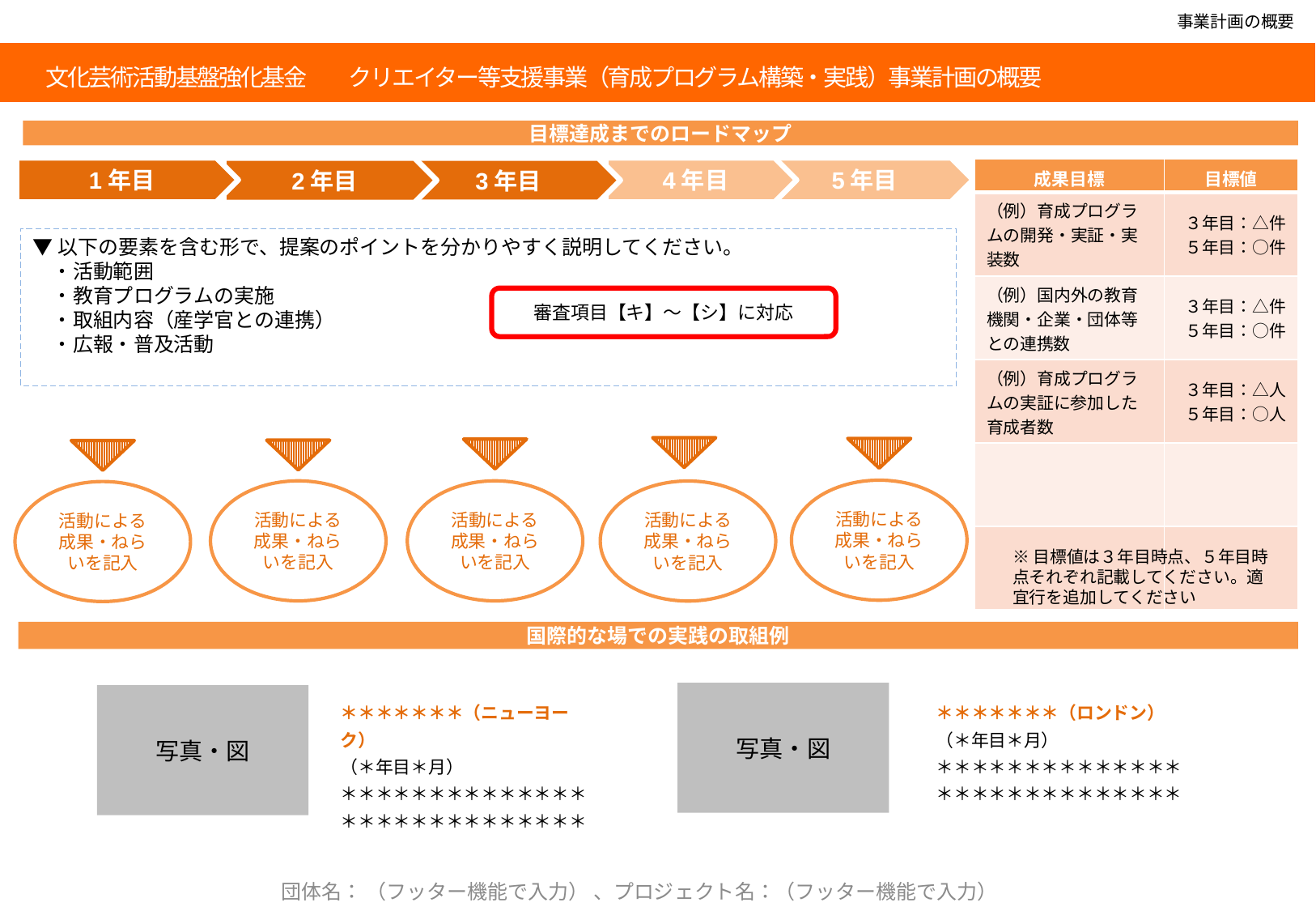

令和２年度「就職・転職支援のための大学リカレント教育推進事業（就職・転職支援のためのリカレント教育プログラムの開発・実施）」企画提案書（a：求職支援）(P3)
事業計画の概要
　文化芸術活動基盤強化基金　　クリエイター等支援事業（育成プログラム構築・実践）事業計画の概要
目標達成までのロードマップ
1年目
5年目
4年目
3年目
2年目
| 成果目標 | 目標値 |
| --- | --- |
| （例）育成プログラムの開発・実証・実装数 | ３年目：△件 ５年目：○件 |
| （例）国内外の教育機関・企業・団体等との連携数 | ３年目：△件 ５年目：○件 |
| （例）育成プログラムの実証に参加した育成者数 | ３年目：△人 ５年目：○人 |
|  |  |
|  |  |
▼以下の要素を含む形で、提案のポイントを分かりやすく説明してください。
　・活動範囲
　・教育プログラムの実施
　・取組内容（産学官との連携）
　・広報・普及活動

審査項目【キ】～【シ】に対応

活動による成果・ねらいを記入
活動による成果・ねらいを記入
活動による成果・ねらいを記入
活動による成果・ねらいを記入
活動による成果・ねらいを記入
※目標値は３年目時点、５年目時点それぞれ記載してください。適宜行を追加してください
国際的な場での実践の取組例
写真・図
写真・図
＊＊＊＊＊＊＊（ニューヨーク）
（＊年目＊月）
＊＊＊＊＊＊＊＊＊＊＊＊＊＊＊＊＊＊＊＊＊＊＊＊＊＊＊＊
＊＊＊＊＊＊＊（ロンドン）
（＊年目＊月）
＊＊＊＊＊＊＊＊＊＊＊＊＊＊＊＊＊＊＊＊＊＊＊＊＊＊＊＊
←フッターを以後のページ全てに必ず記入
団体名： （フッター機能で入力） 、プロジェクト名：（フッター機能で入力）